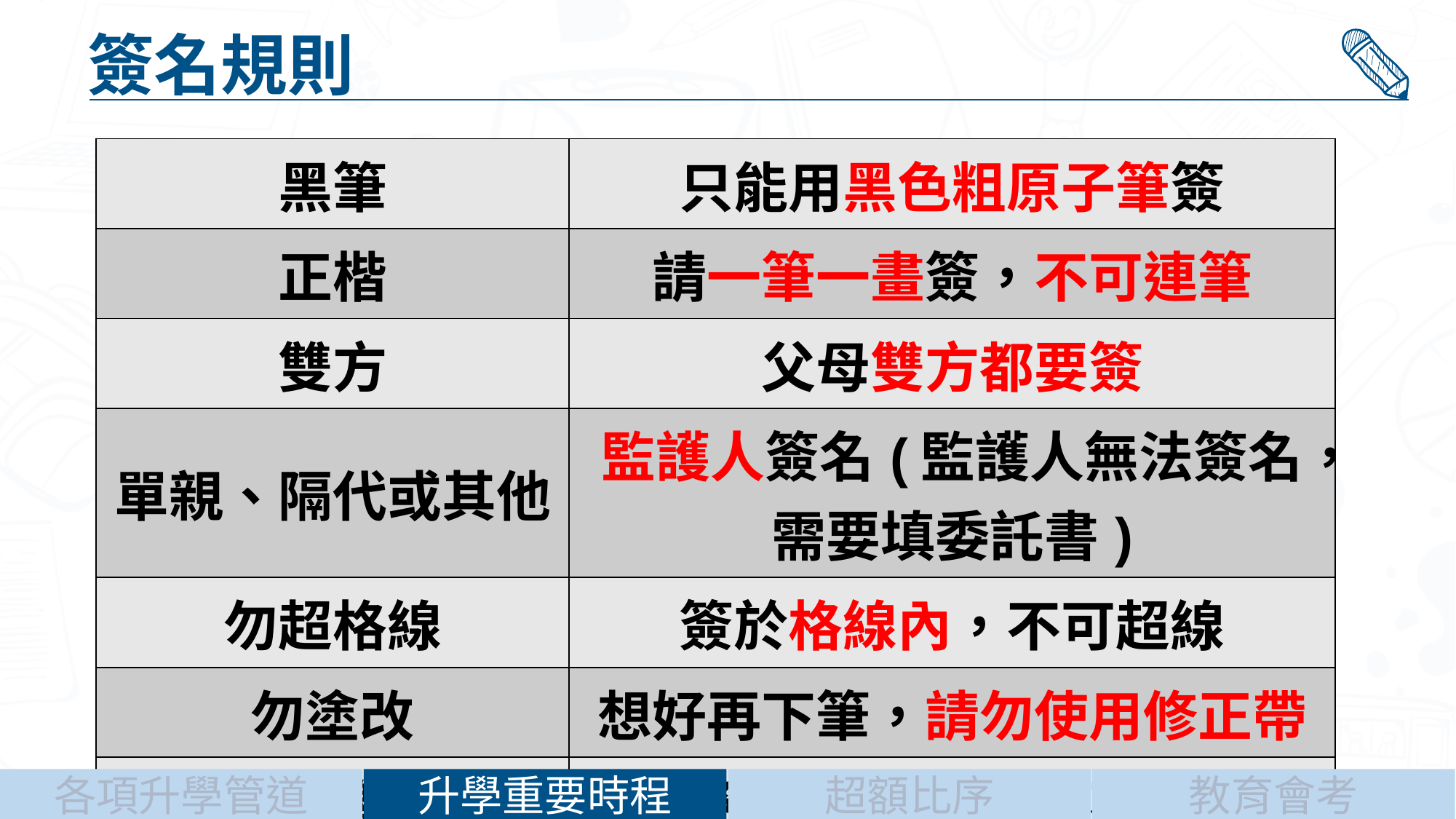

簽名規則
| 黑筆 | 只能用黑色粗原子筆簽 |
| --- | --- |
| 正楷 | 請一筆一畫簽，不可連筆 |
| 雙方 | 父母雙方都要簽 |
| 單親、隔代或其他 | 監護人簽名(監護人無法簽名，需要填委託書) |
| 勿超格線 | 簽於格線內，不可超線 |
| 勿塗改 | 想好再下筆，請勿使用修正帶 |
| 準時繳交 | 務必準時，逾期不候 |
升學重要時程
超額比序
教育會考
各項升學管道